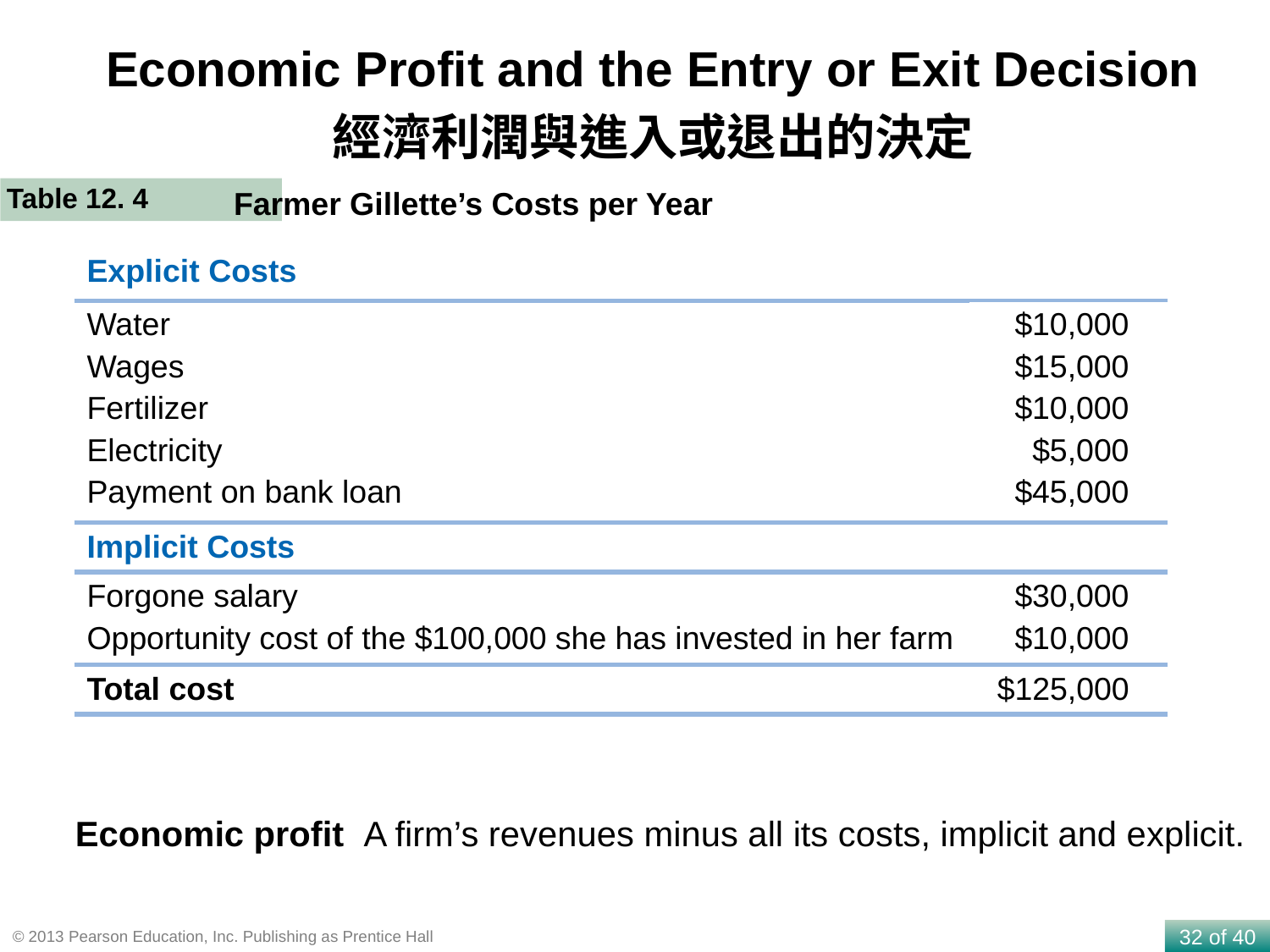

Economic Profit and the Entry or Exit Decision
經濟利潤與進入或退出的決定
Farmer Gillette’s Costs per Year
Table 12. 4
| Explicit Costs |  |
| --- | --- |
| Water Wages Fertilizer Electricity Payment on bank loan | $10,000 $15,000 $10,000 $5,000 $45,000 |
| Implicit Costs |  |
| Forgone salary Opportunity cost of the $100,000 she has invested in her farm | $30,000 $10,000 |
| Total cost | $125,000 |
Economic profit  A firm’s revenues minus all its costs, implicit and explicit.